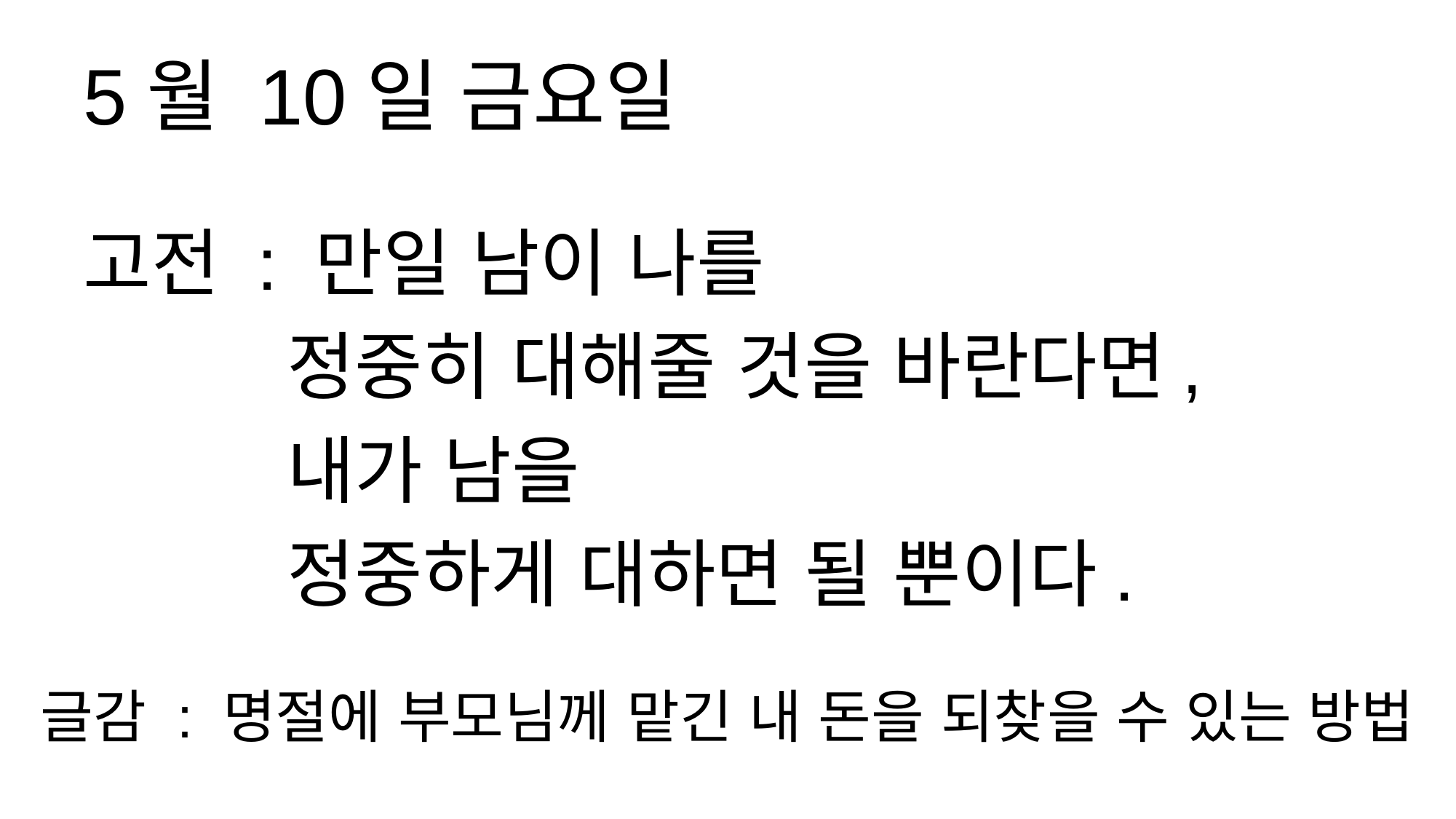

5월 10일 금요일
고전 : 만일 남이 나를
         정중히 대해줄 것을 바란다면,
         내가 남을
         정중하게 대하면 될 뿐이다.
글감 : 명절에 부모님께 맡긴 내 돈을 되찾을 수 있는 방법